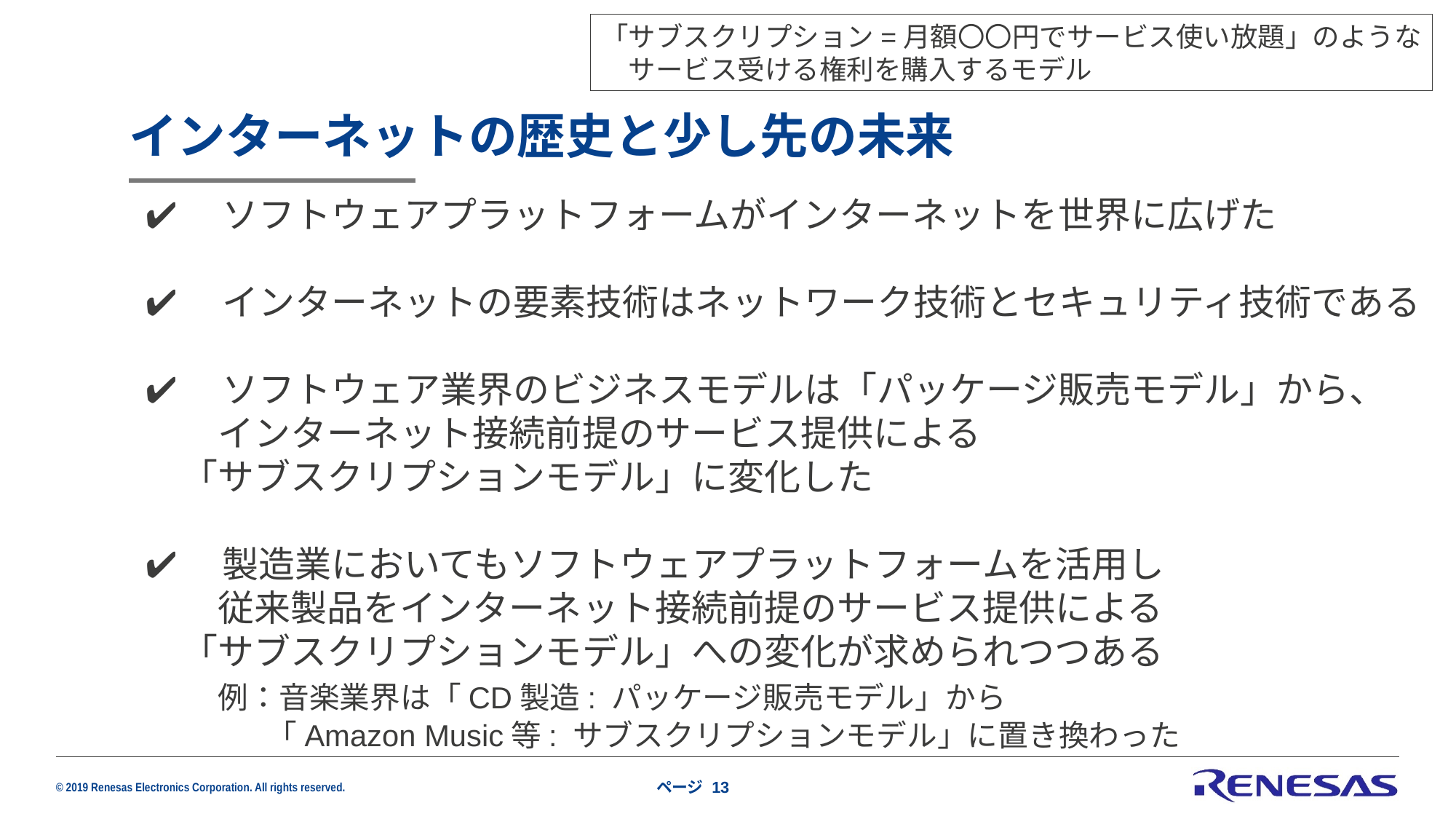

「サブスクリプション=月額〇〇円でサービス使い放題」のような
　サービス受ける権利を購入するモデル
# インターネットの歴史と少し先の未来
✔　ソフトウェアプラットフォームがインターネットを世界に広げた

✔　インターネットの要素技術はネットワーク技術とセキュリティ技術である

✔　ソフトウェア業界のビジネスモデルは「パッケージ販売モデル」から、
　　インターネット接続前提のサービス提供による
　「サブスクリプションモデル」に変化した

✔　製造業においてもソフトウェアプラットフォームを活用し
　　従来製品をインターネット接続前提のサービス提供による
　「サブスクリプションモデル」への変化が求められつつある
　　例：音楽業界は「CD製造: パッケージ販売モデル」から
　　　　「Amazon Music等: サブスクリプションモデル」に置き換わった
ページ 13